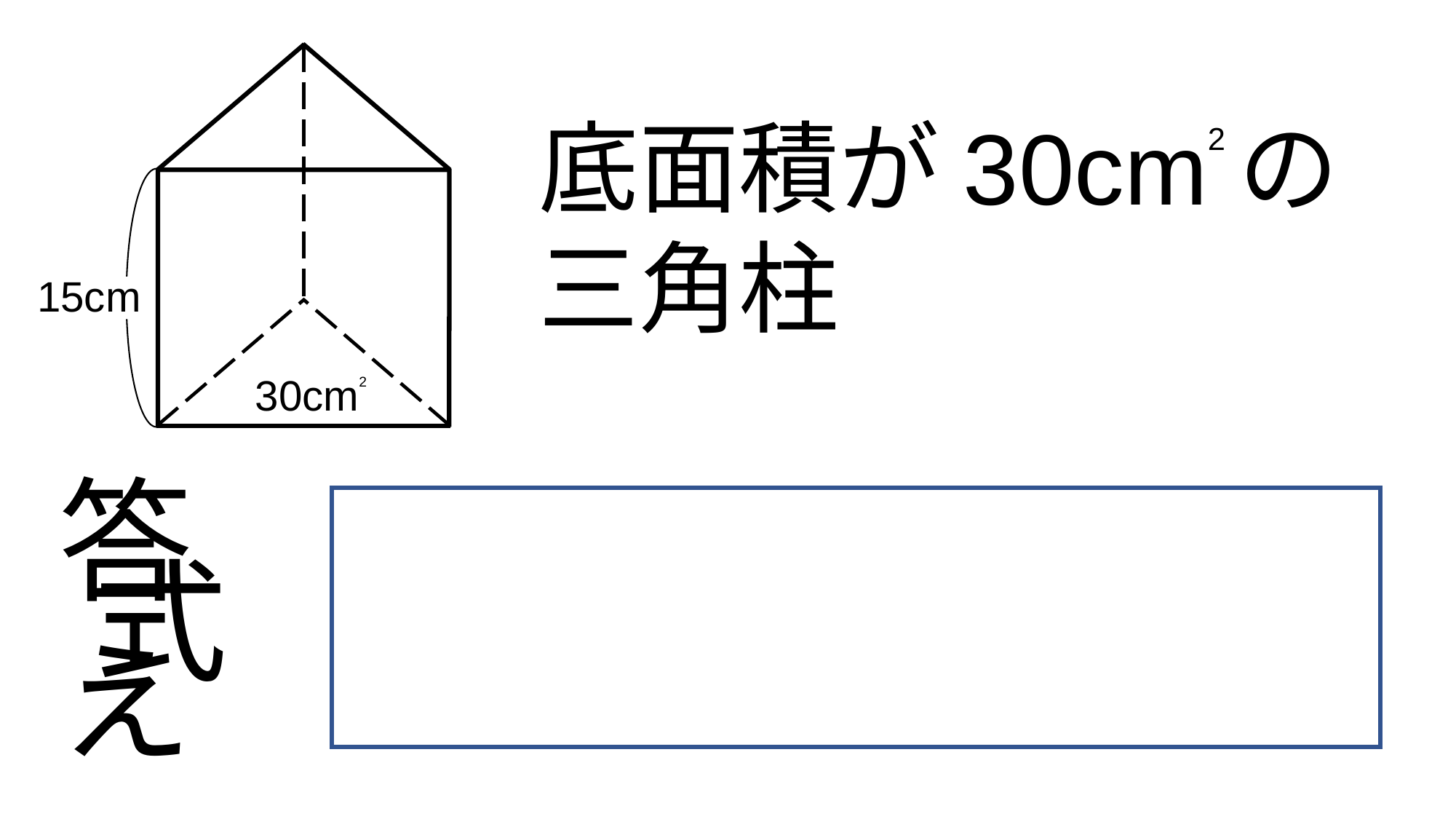

底面積が30cm2の
三角柱

15cm
30cm2

450cm3
30×15
答え
式